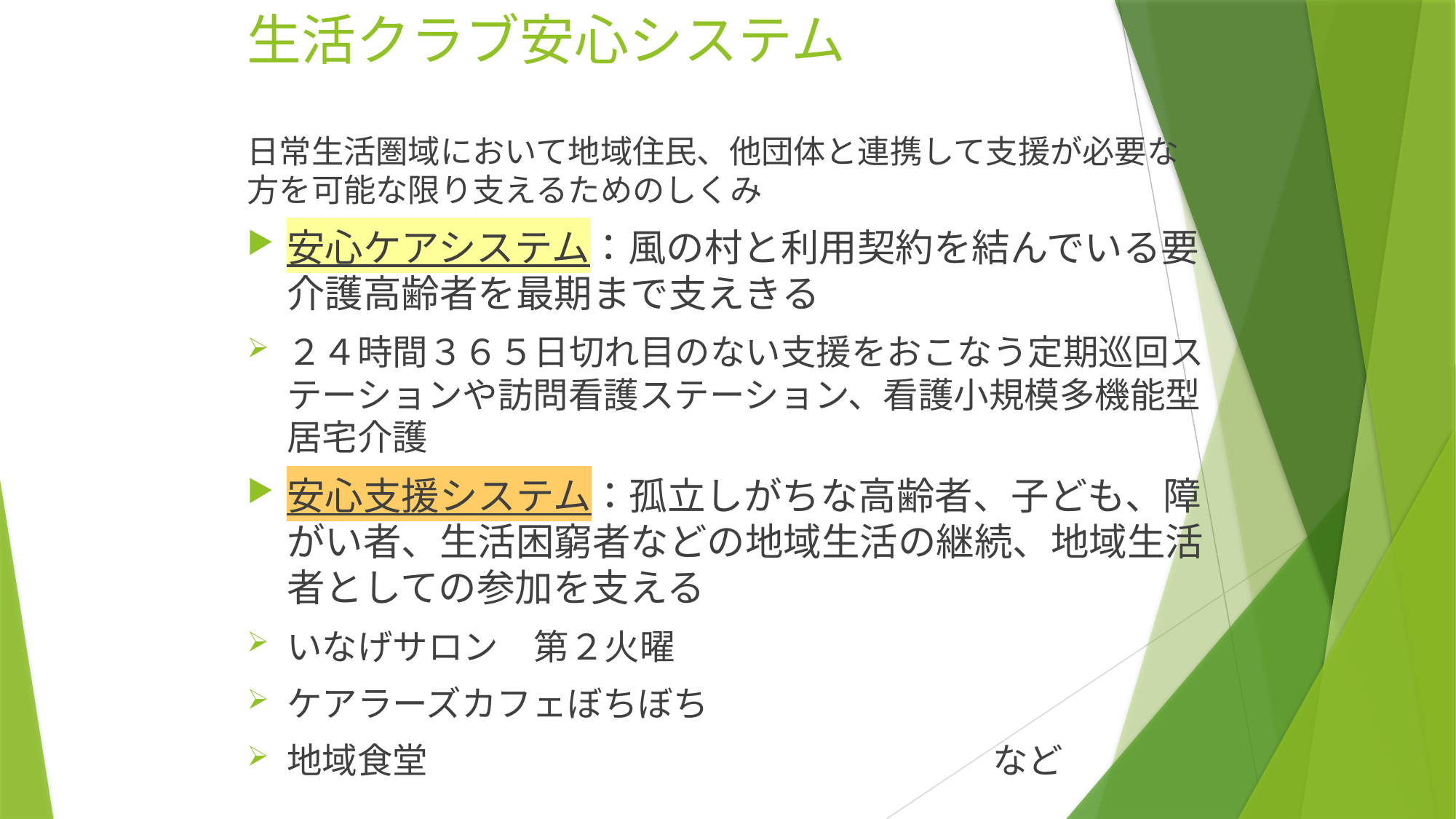

# 生活クラブ安心システム
日常生活圏域において地域住民、他団体と連携して支援が必要な方を可能な限り支えるためのしくみ
安心ケアシステム：風の村と利用契約を結んでいる要介護高齢者を最期まで支えきる
２４時間３６５日切れ目のない支援をおこなう定期巡回ステーションや訪問看護ステーション、看護小規模多機能型居宅介護
安心支援システム：孤立しがちな高齢者、子ども、障がい者、生活困窮者などの地域生活の継続、地域生活者としての参加を支える
いなげサロン　第２火曜
ケアラーズカフェぼちぼち
地域食堂　　　　　　　　　　　　　　　　など